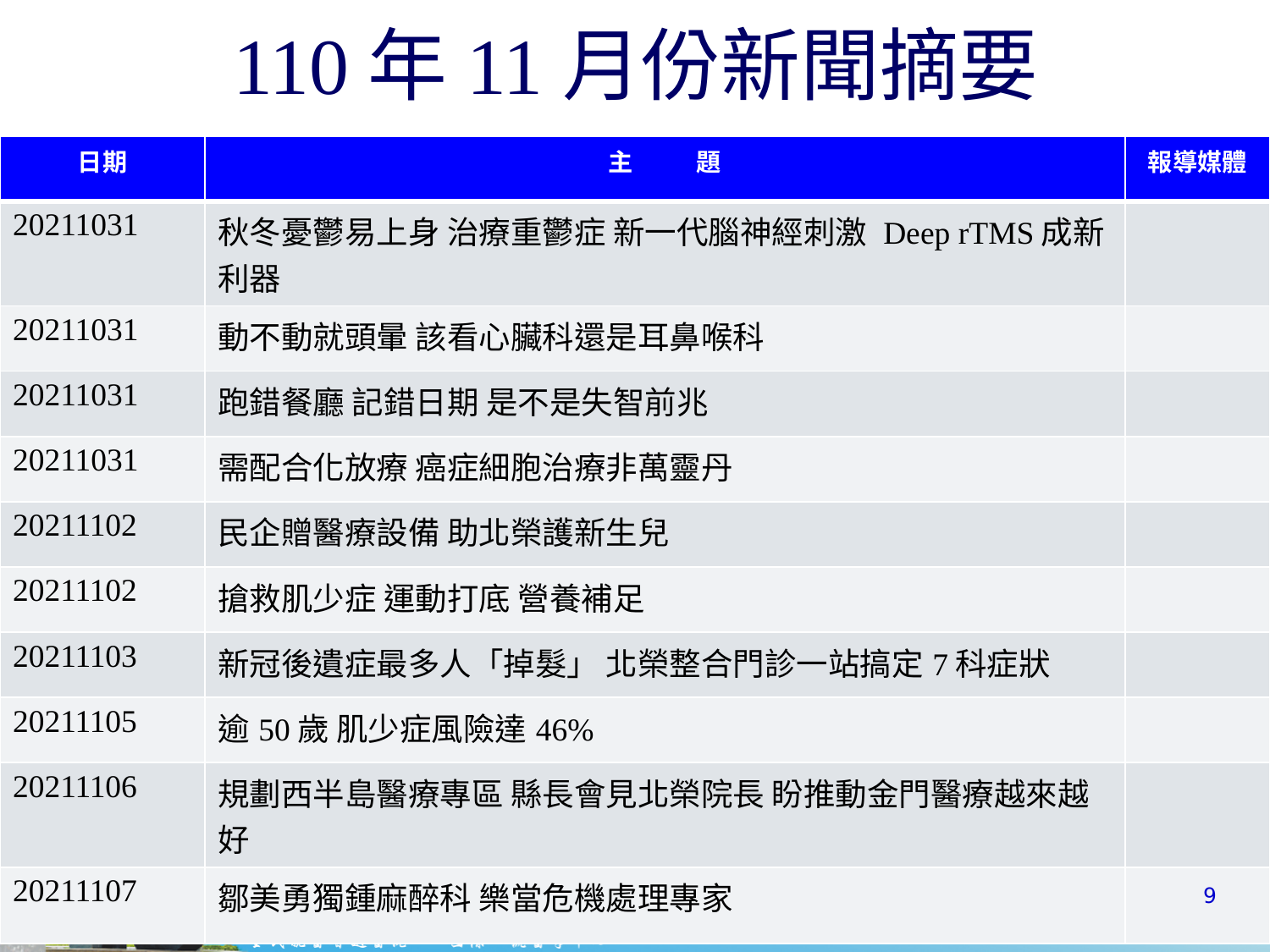

# 110年11月份新聞摘要
| 日期 | 主 題 | 報導媒體 |
| --- | --- | --- |
| 20211031 | 秋冬憂鬱易上身 治療重鬱症 新一代腦神經刺激 Deep rTMS成新利器 |  |
| 20211031 | 動不動就頭暈 該看心臟科還是耳鼻喉科 |  |
| 20211031 | 跑錯餐廳 記錯日期 是不是失智前兆 |  |
| 20211031 | 需配合化放療 癌症細胞治療非萬靈丹 |  |
| 20211102 | 民企贈醫療設備 助北榮護新生兒 |  |
| 20211102 | 搶救肌少症 運動打底 營養補足 |  |
| 20211103 | 新冠後遺症最多人「掉髮」 北榮整合門診一站搞定7科症狀 |  |
| 20211105 | 逾50歲 肌少症風險達46% |  |
| 20211106 | 規劃西半島醫療專區 縣長會見北榮院長 盼推動金門醫療越來越好 |  |
| 20211107 | 鄒美勇獨鍾麻醉科 樂當危機處理專家 |  |
9